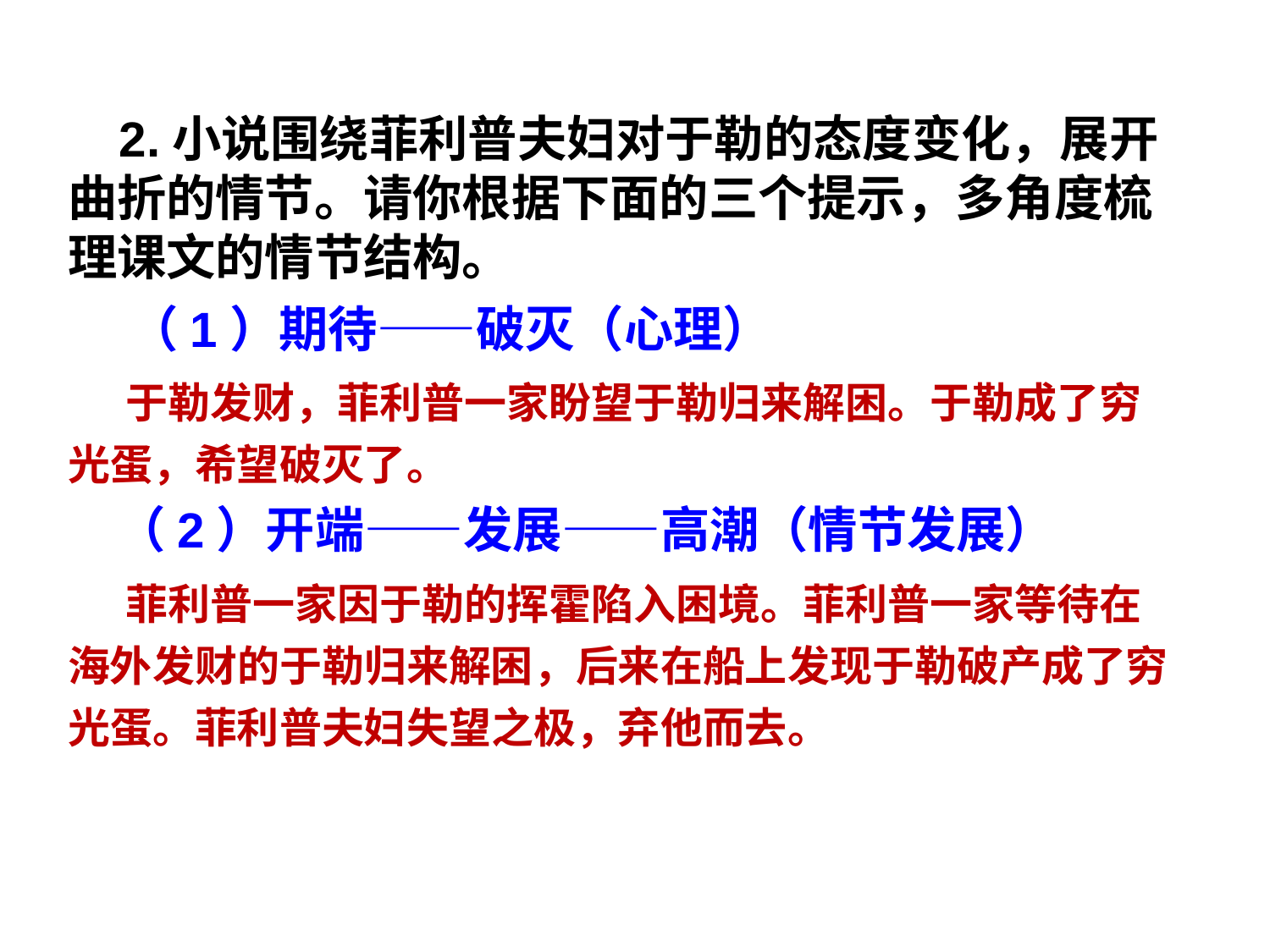

2.小说围绕菲利普夫妇对于勒的态度变化，展开曲折的情节。请你根据下面的三个提示，多角度梳理课文的情节结构。
     （1）期待——破灭（心理）
     于勒发财，菲利普一家盼望于勒归来解困。于勒成了穷光蛋，希望破灭了。
    （2）开端——发展——高潮（情节发展）
     菲利普一家因于勒的挥霍陷入困境。菲利普一家等待在海外发财的于勒归来解困，后来在船上发现于勒破产成了穷光蛋。菲利普夫妇失望之极，弃他而去。